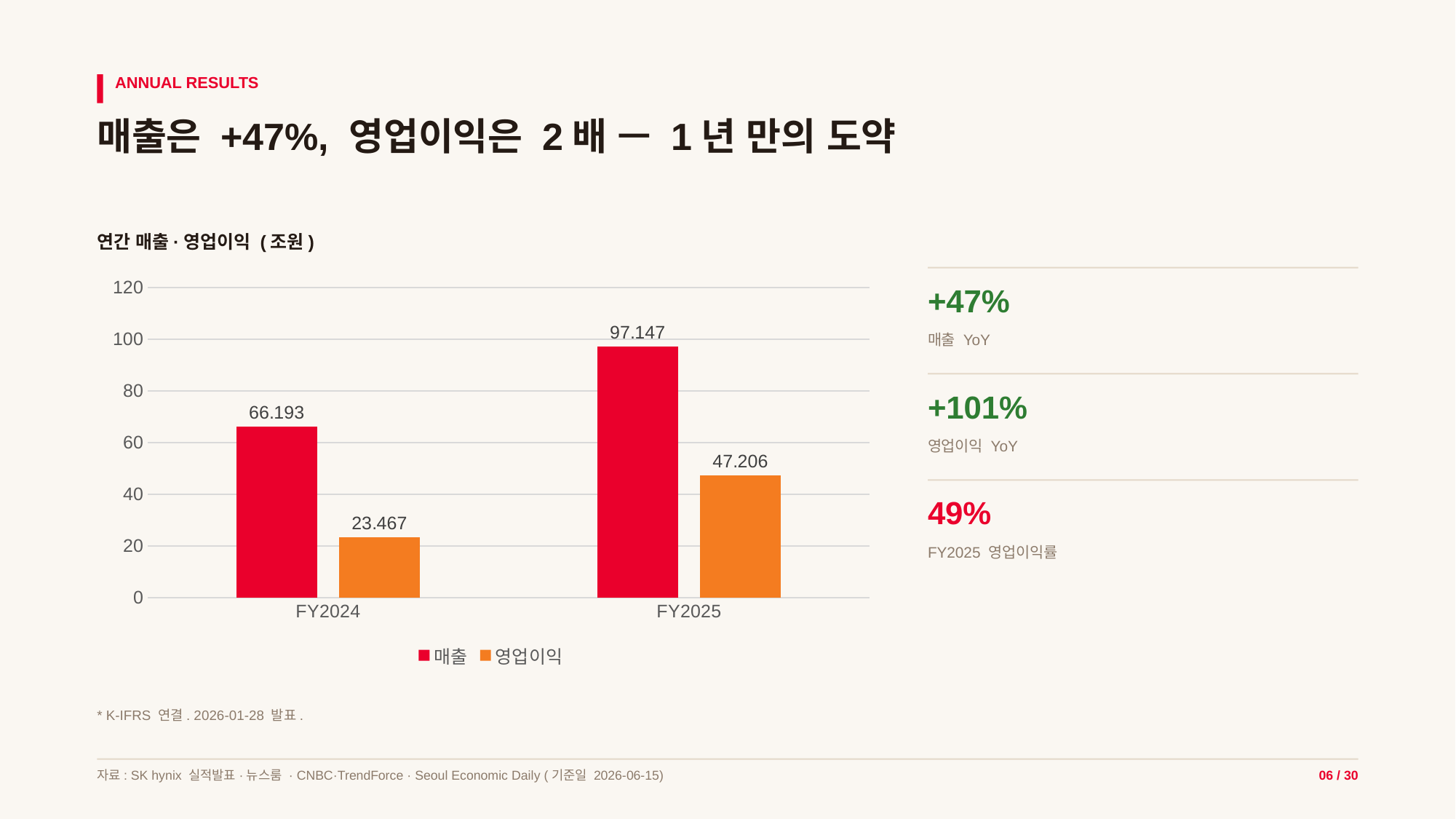

ANNUAL RESULTS

매출은 +47%, 영업이익은 2배 — 1년 만의 도약
연간 매출·영업이익 (조원)

### Chart

| Category |  |  |
|---|---|---|
| FY2024 | 66.193 | 23.467 |
| FY2025 | 97.147 | 47.206 |
+47%
매출 YoY

+101%
영업이익 YoY

49%
FY2025 영업이익률
* K-IFRS 연결. 2026-01-28 발표.

자료: SK hynix 실적발표·뉴스룸 · CNBC·TrendForce · Seoul Economic Daily (기준일 2026-06-15)
06 / 30